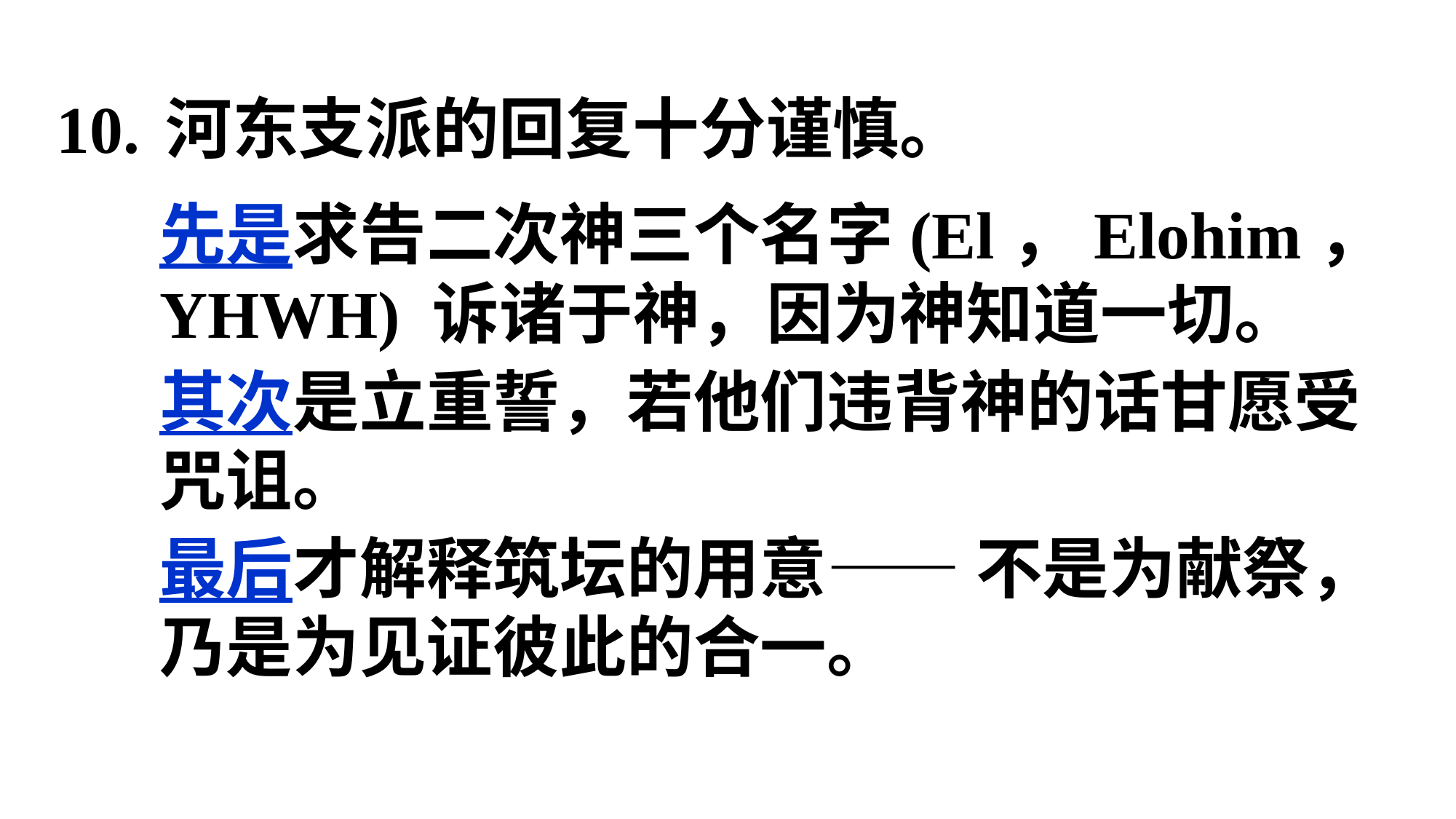

10.	河东支派的回复十分谨慎。
先是求告二次神三个名字(El，Elohim，YHWH) 诉诸于神，因为神知道一切。
其次是立重誓，若他们违背神的话甘愿受咒诅。
最后才解释筑坛的用意—— 不是为献祭，乃是为见证彼此的合一。